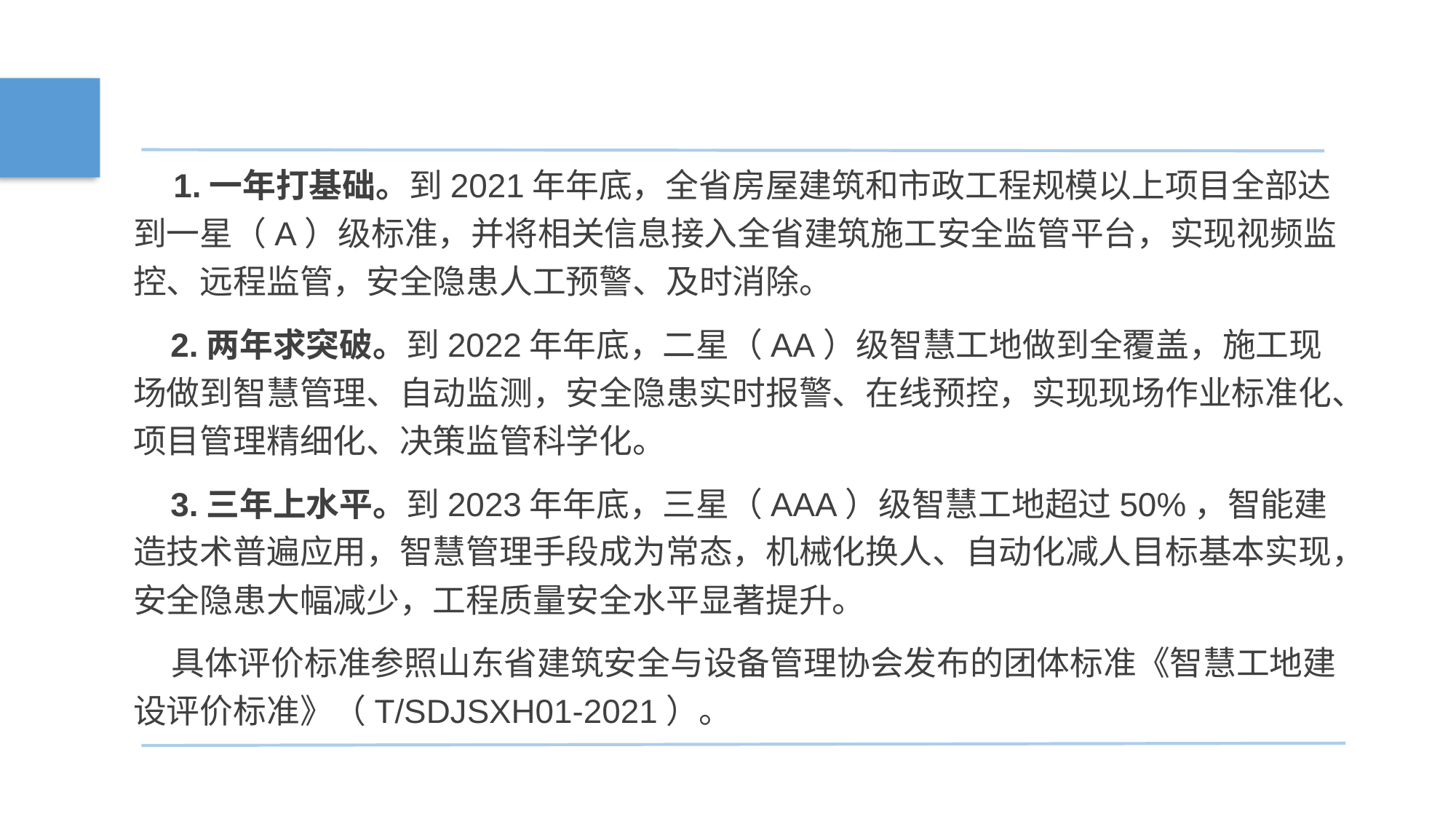

1.一年打基础。到2021年年底，全省房屋建筑和市政工程规模以上项目全部达到一星（A）级标准，并将相关信息接入全省建筑施工安全监管平台，实现视频监控、远程监管，安全隐患人工预警、及时消除。
    2.两年求突破。到2022年年底，二星（AA）级智慧工地做到全覆盖，施工现场做到智慧管理、自动监测，安全隐患实时报警、在线预控，实现现场作业标准化、项目管理精细化、决策监管科学化。
    3.三年上水平。到2023年年底，三星（AAA）级智慧工地超过50%，智能建造技术普遍应用，智慧管理手段成为常态，机械化换人、自动化减人目标基本实现，安全隐患大幅减少，工程质量安全水平显著提升。
    具体评价标准参照山东省建筑安全与设备管理协会发布的团体标准《智慧工地建设评价标准》（T/SDJSXH01-2021）。